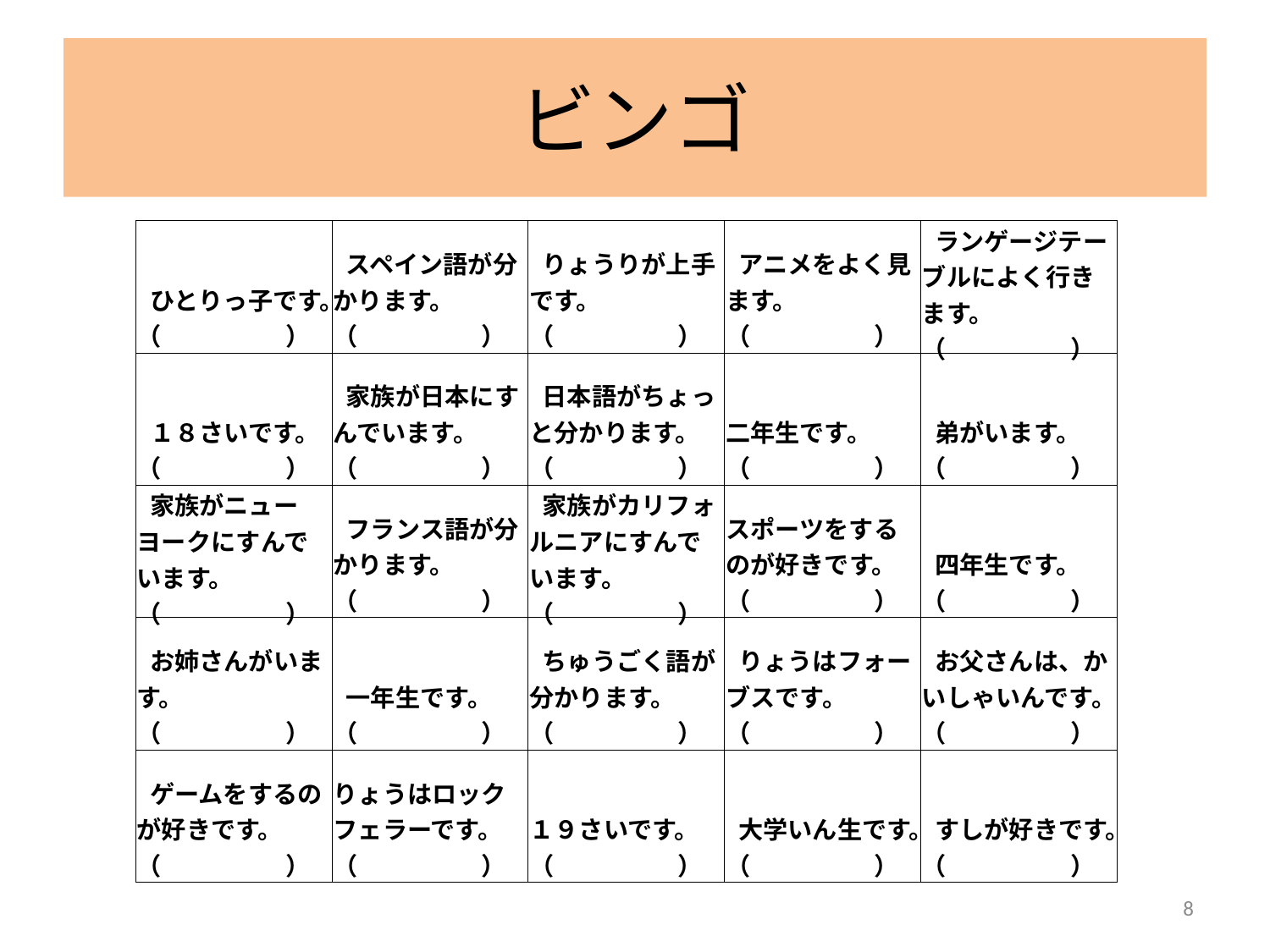

# ビンゴ
| ひとりっ子です。 （　　　　　） | スペイン語が分かります。 （　　　　　） | りょうりが上手です。 （　　　　　） | アニメをよく見ます。 （　　　　　） | ランゲージテーブルによく行きます。 （　　　　　） |
| --- | --- | --- | --- | --- |
| １８さいです。 （　　　　　） | 家族が日本にすんでいます。 （　　　　　） | 日本語がちょっと分かります。 （　　　　　） | 二年生です。 （　　　　　） | 弟がいます。 （　　　　　） |
| 家族がニューヨークにすんでいます。 （　　　　　） | フランス語が分かります。 （　　　　　） | 家族がカリフォルニアにすんでいます。 （　　　　　） | スポーツをするのが好きです。 （　　　　　） | 四年生です。 （　　　　　） |
| お姉さんがいます。 （　　　　　） | 一年生です。 （　　　　　） | ちゅうごく語が分かります。 （　　　　　） | りょうはフォーブスです。 （　　　　　） | お父さんは、かいしゃいんです。（　　　　　） |
| ゲームをするのが好きです。 （　　　　　） | りょうはロックフェラーです。 （　　　　　） | １９さいです。 （　　　　　） | 大学いん生です。 （　　　　　） | すしが好きです。 （　　　　　） |

8